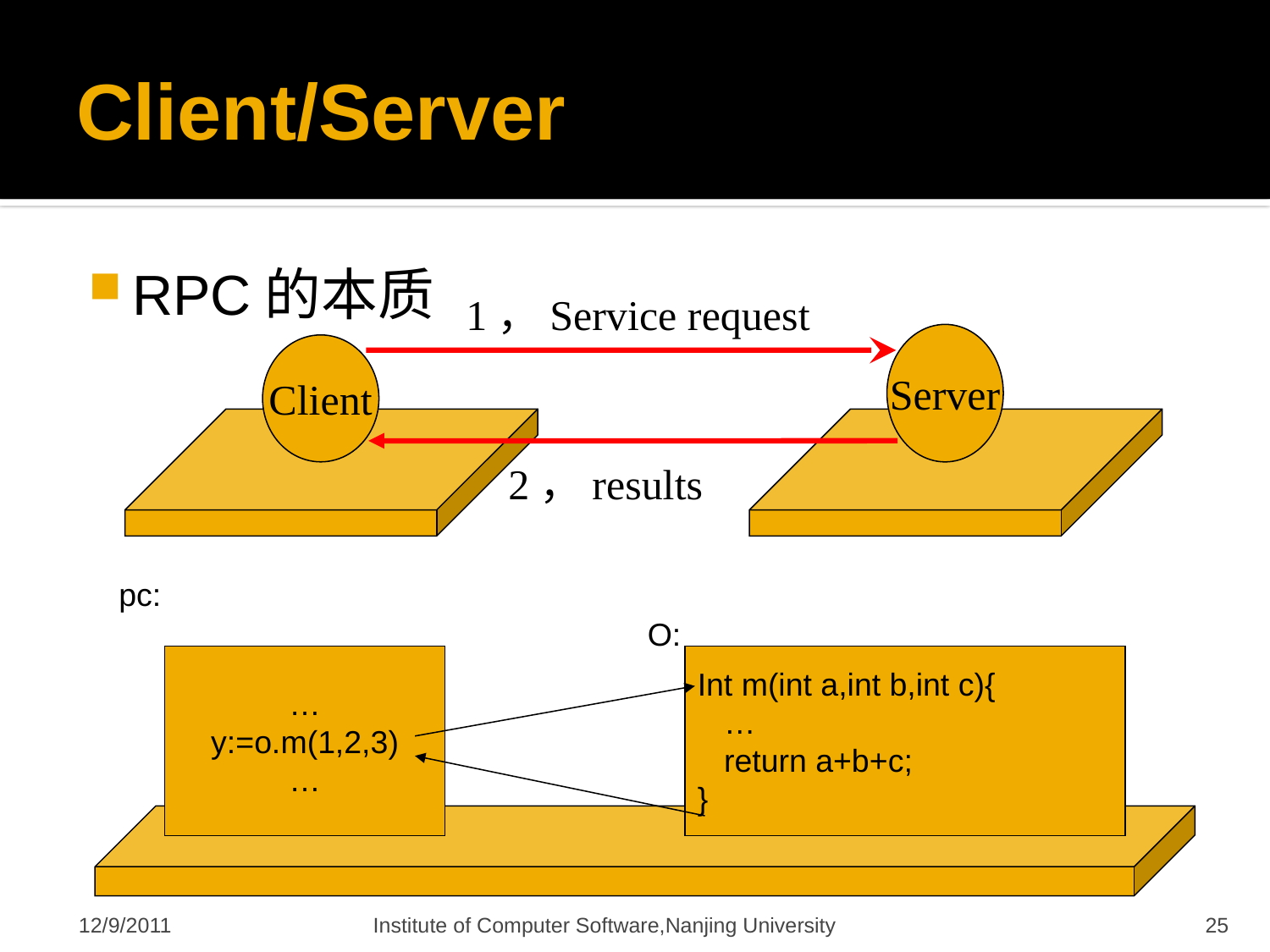

# Client/Server

RPC的本质

1，Service request
Server
Client

2，results
pc:
O:
…
y:=o.m(1,2,3)
…
Int m(int a,int b,int c){
   …
   return a+b+c;
}

12/9/2011
Institute of Computer Software,Nanjing University
25